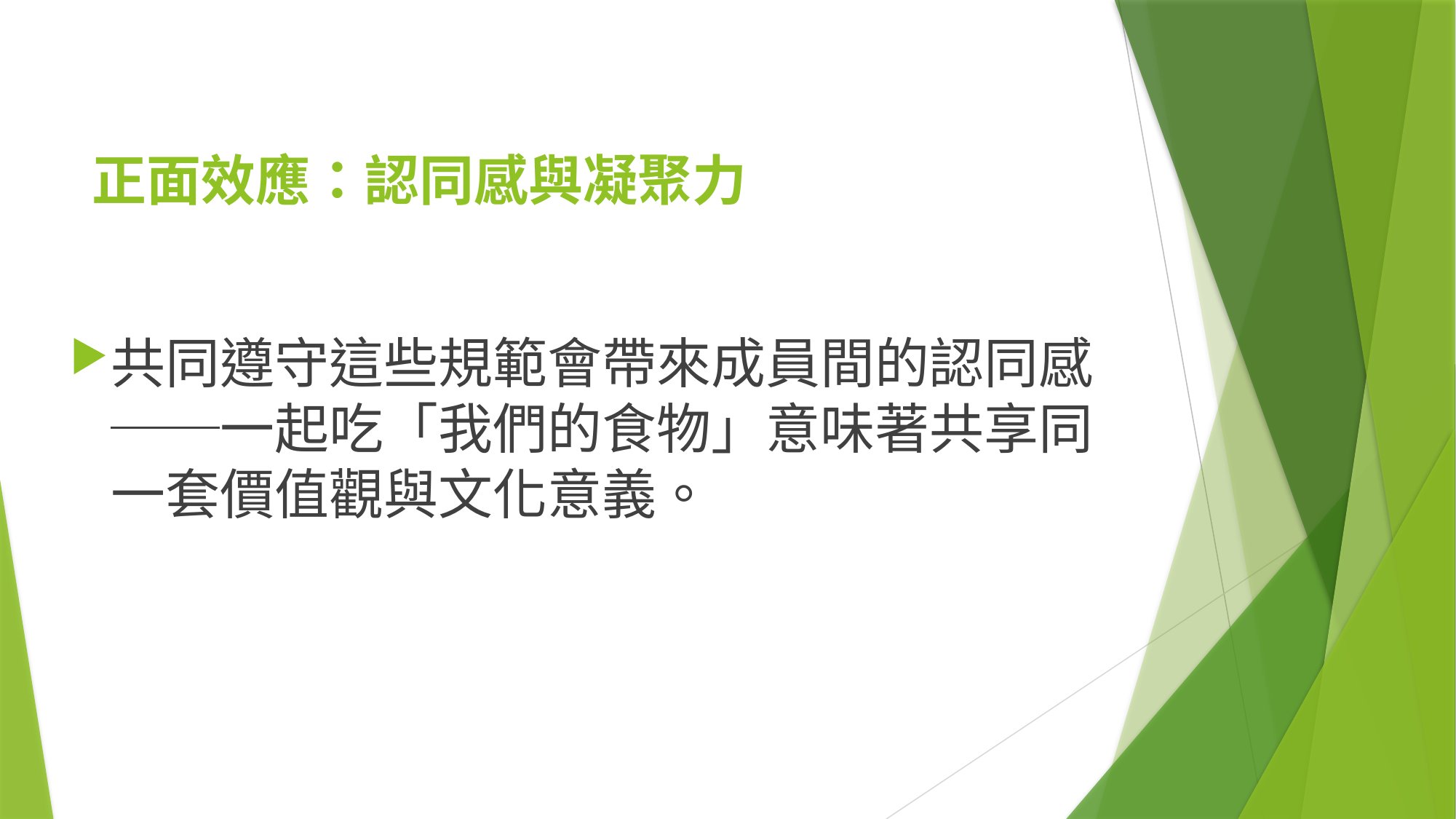

# 正面效應：認同感與凝聚力
共同遵守這些規範會帶來成員間的認同感──一起吃「我們的食物」意味著共享同一套價值觀與文化意義​。